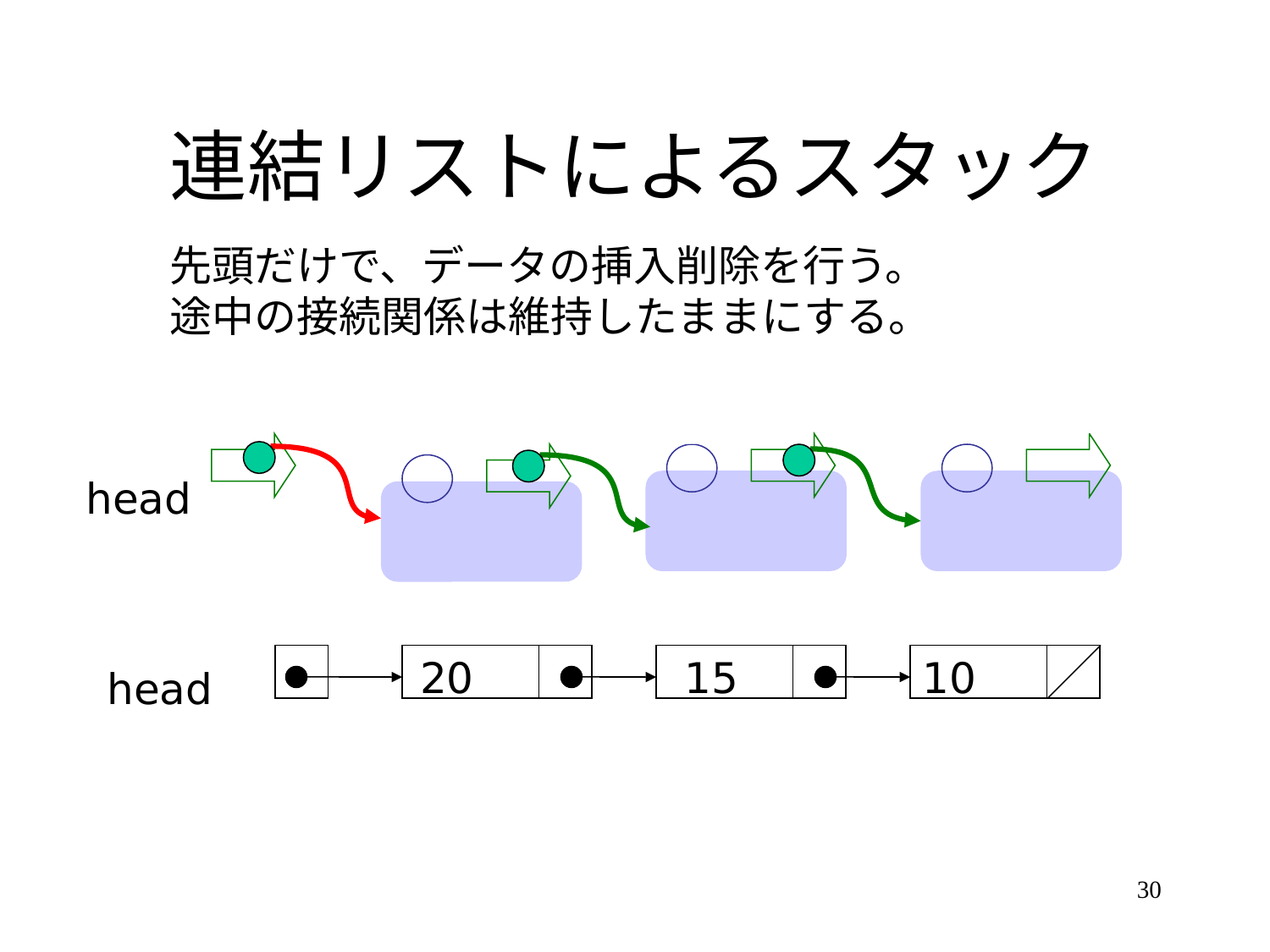

# 連結リストによるスタック
先頭だけで、データの挿入削除を行う。
途中の接続関係は維持したままにする。
10
ＮＵＬＬ
20
15

head

20

15

10

head

30